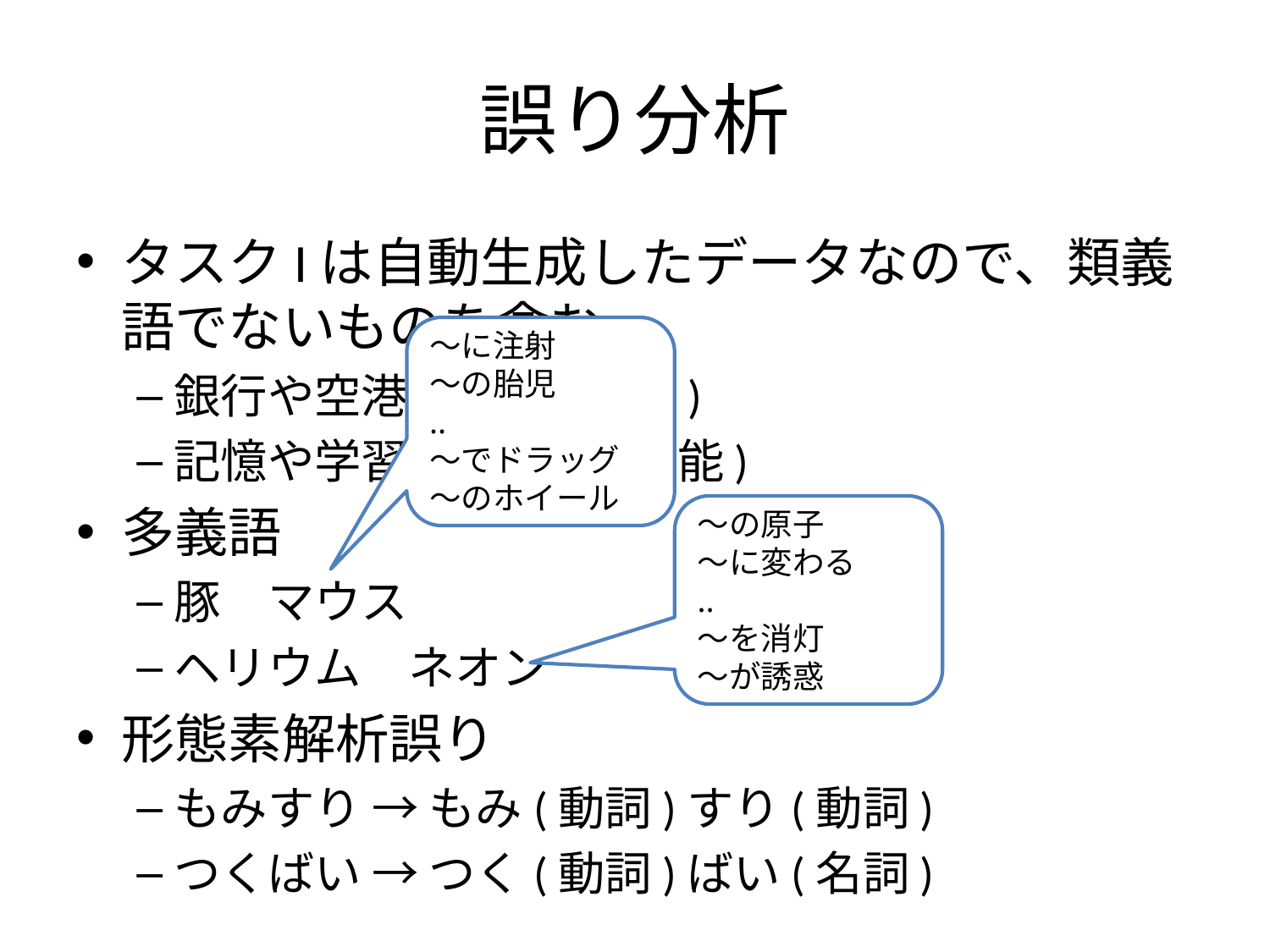

# 誤り分析
タスクIは自動生成したデータなので、類義語でないものを含む
銀行や空港(などの場所)
記憶や学習(などの脳機能)
多義語
豚　マウス
ヘリウム　ネオン
形態素解析誤り
もみすり → もみ(動詞)すり(動詞)
つくばい → つく(動詞)ばい(名詞)
～に注射
～の胎児
‥
～でドラッグ
～のホイール
～の原子
～に変わる
‥
～を消灯
～が誘惑